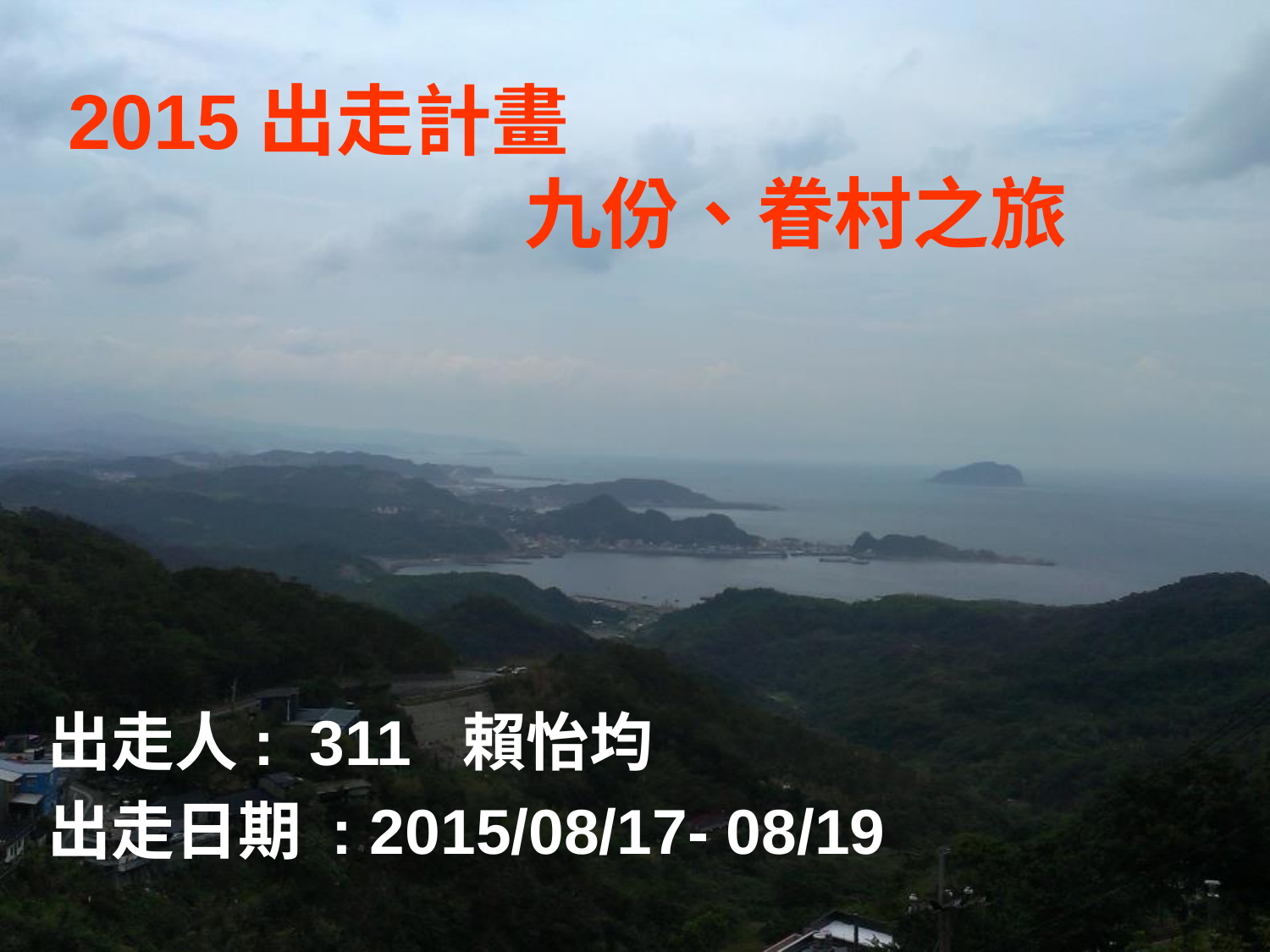

# 2015出走計畫 九份、眷村之旅
出走人:  311  賴怡均
出走日期 : 2015/08/17- 08/19